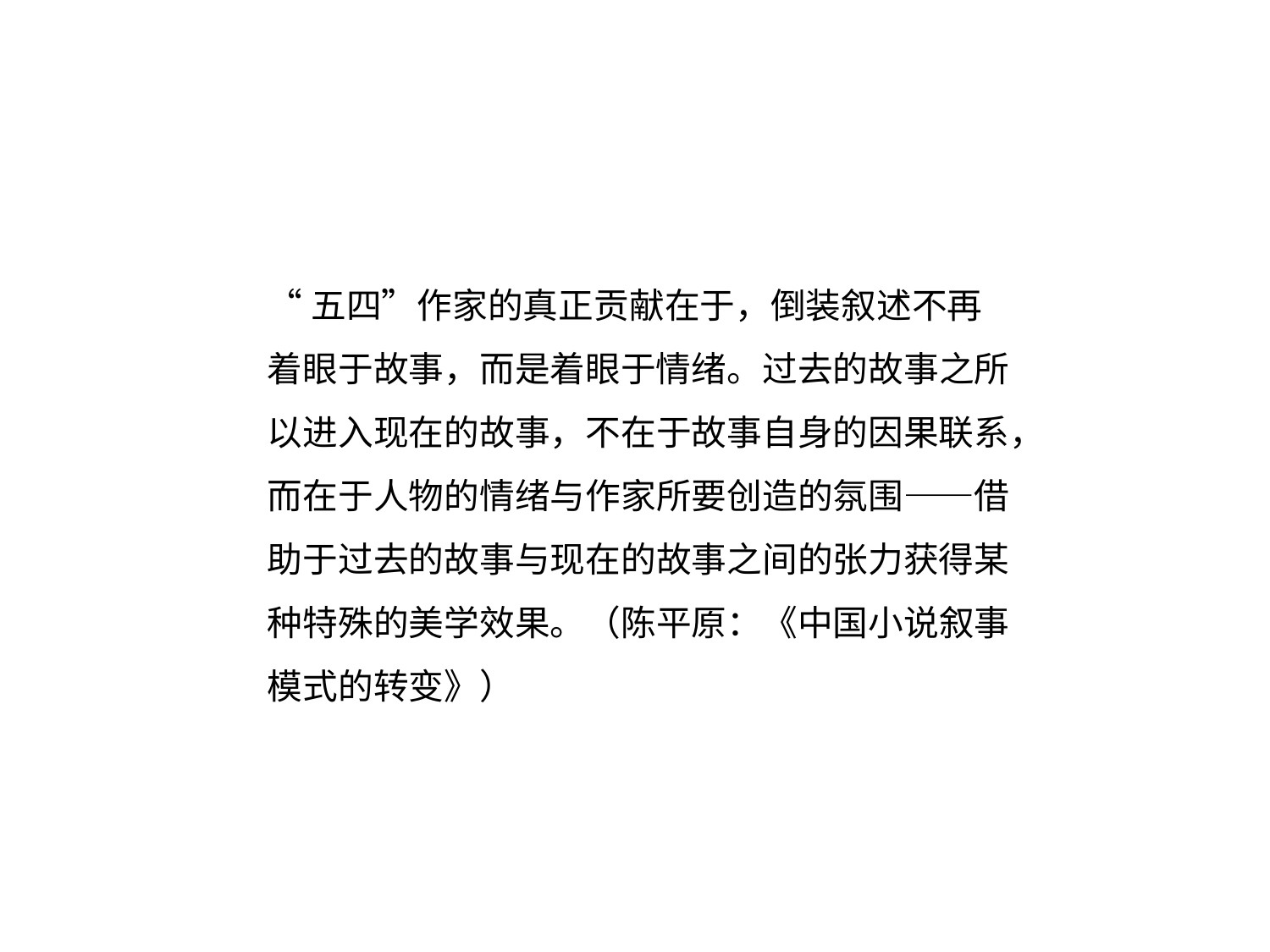

“五四”作家的真正贡献在于，倒装叙述不再着眼于故事，而是着眼于情绪。过去的故事之所以进入现在的故事，不在于故事自身的因果联系，而在于人物的情绪与作家所要创造的氛围——借助于过去的故事与现在的故事之间的张力获得某种特殊的美学效果。（陈平原：《中国小说叙事模式的转变》）

50